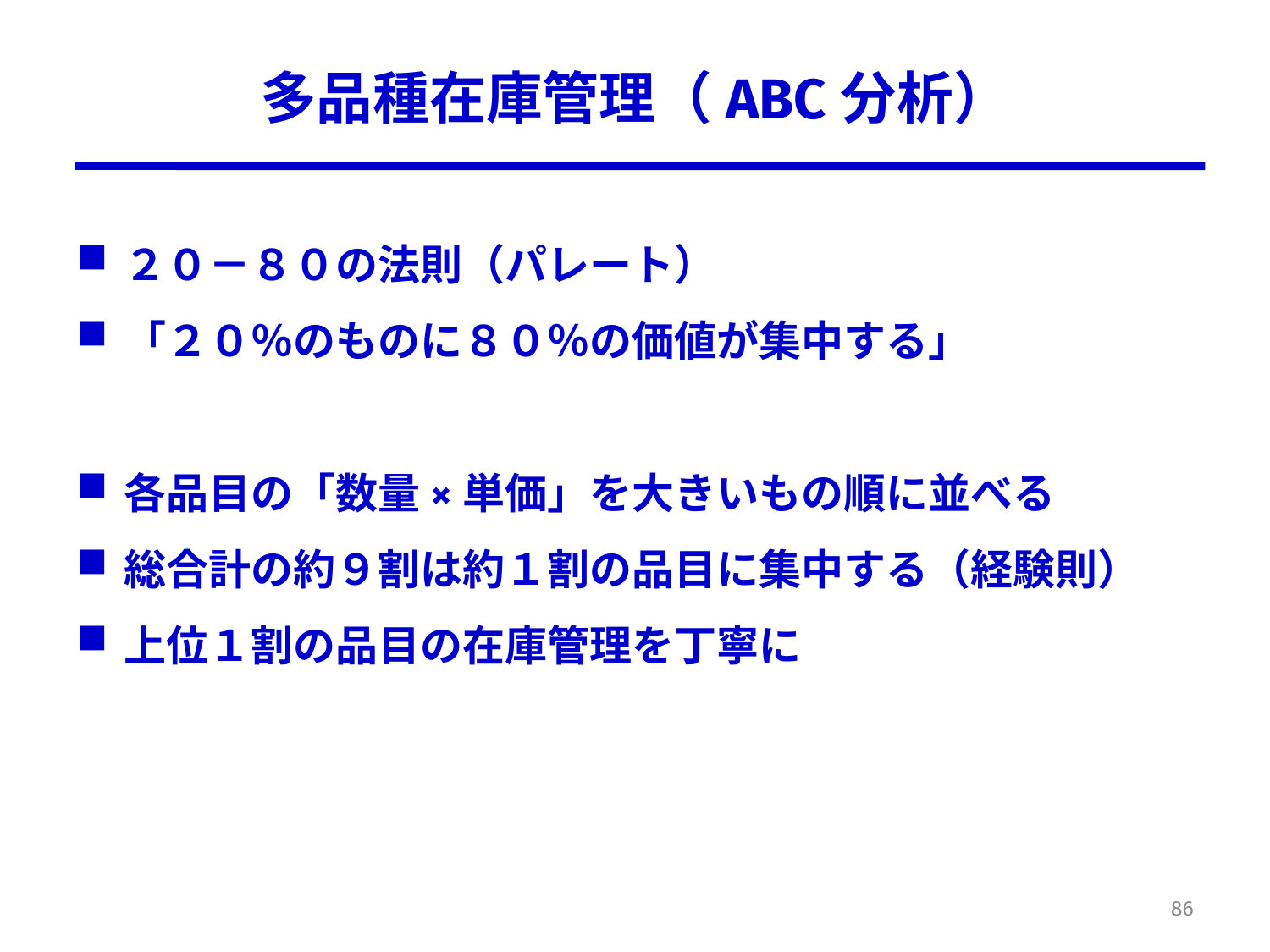

# 多品種在庫管理（ABC分析）
２０－８０の法則（パレート）
「２０％のものに８０％の価値が集中する」

各品目の「数量×単価」を大きいもの順に並べる
総合計の約９割は約１割の品目に集中する（経験則）
上位１割の品目の在庫管理を丁寧に
86